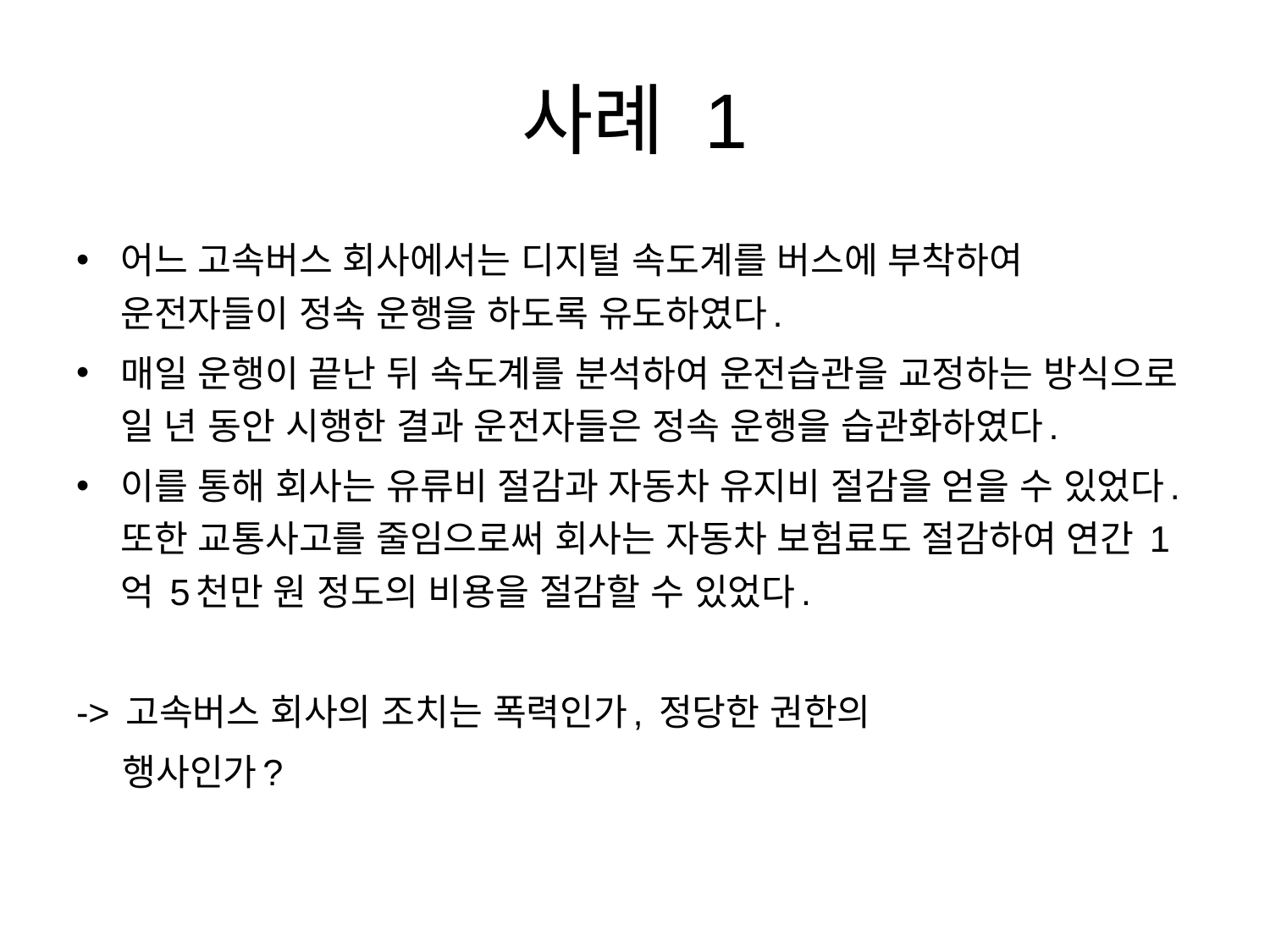

# 사례 1
어느 고속버스 회사에서는 디지털 속도계를 버스에 부착하여 운전자들이 정속 운행을 하도록 유도하였다.
매일 운행이 끝난 뒤 속도계를 분석하여 운전습관을 교정하는 방식으로 일 년 동안 시행한 결과 운전자들은 정속 운행을 습관화하였다.
이를 통해 회사는 유류비 절감과 자동차 유지비 절감을 얻을 수 있었다. 또한 교통사고를 줄임으로써 회사는 자동차 보험료도 절감하여 연간 1억 5천만 원 정도의 비용을 절감할 수 있었다.

-> 고속버스 회사의 조치는 폭력인가, 정당한 권한의
    행사인가?